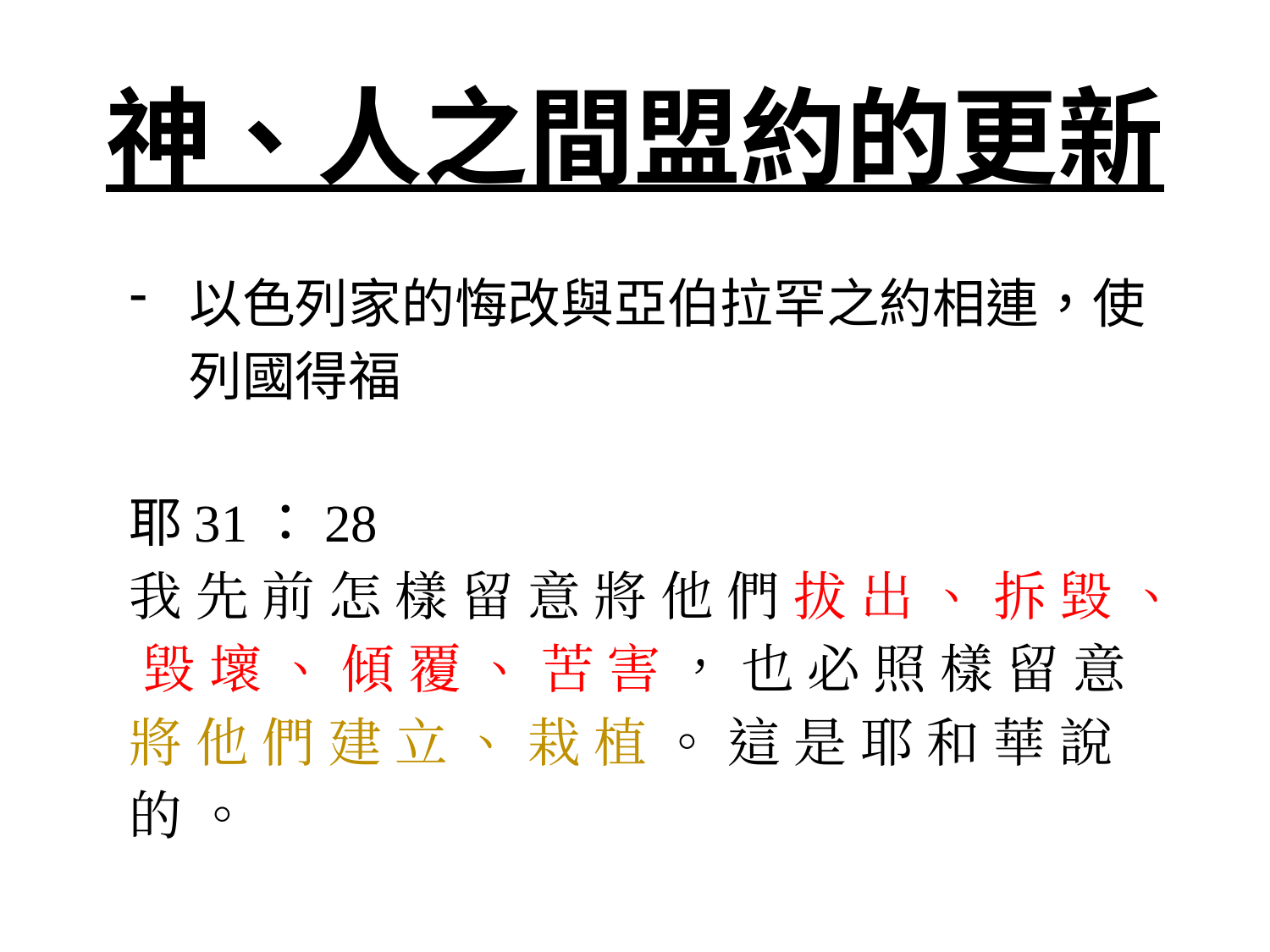

# 神、人之間盟約的更新
以色列家的悔改與亞伯拉罕之約相連，使列國得福

耶31：28
我 先 前 怎 樣 留 意 將 他 們 拔 出 、 拆 毀 、 毀 壞 、 傾 覆 、 苦 害 ， 也 必 照 樣 留 意 將 他 們 建 立 、 栽 植 。 這 是 耶 和 華 說 的 。